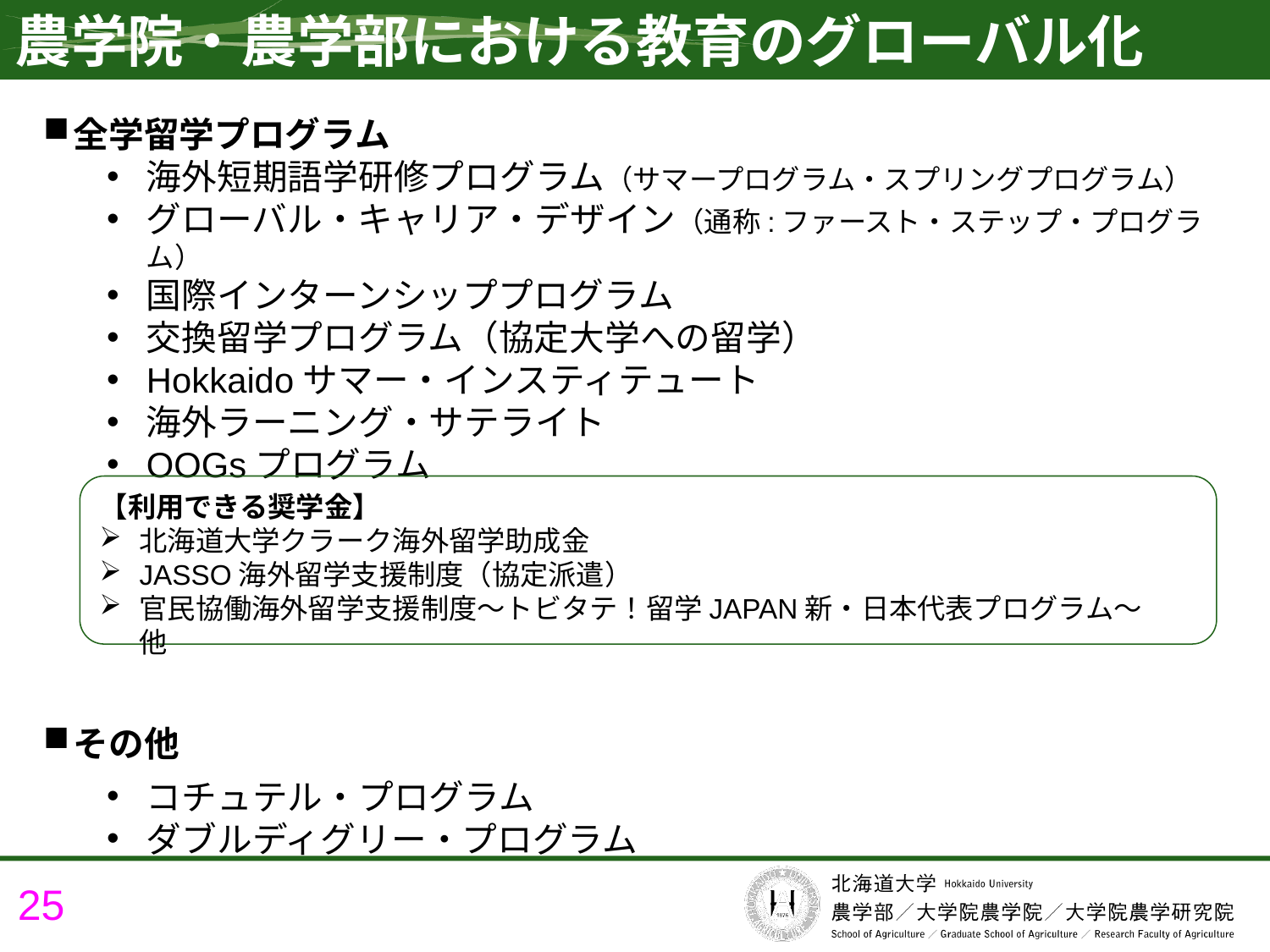

農学院・農学部における教育のグローバル化

全学留学プログラム
海外短期語学研修プログラム（サマープログラム・スプリングプログラム）
グローバル・キャリア・デザイン（通称:ファースト・ステップ・プログラム）
国際インターンシッププログラム
交換留学プログラム（協定大学への留学）
Hokkaidoサマー・インスティテュート
海外ラーニング・サテライト
OOGsプログラム

その他
コチュテル・プログラム
ダブルディグリー・プログラム
【利用できる奨学金】
北海道大学クラーク海外留学助成金
JASSO海外留学支援制度（協定派遣）
官民協働海外留学支援制度～トビタテ！留学JAPAN新・日本代表プログラム～　他

25